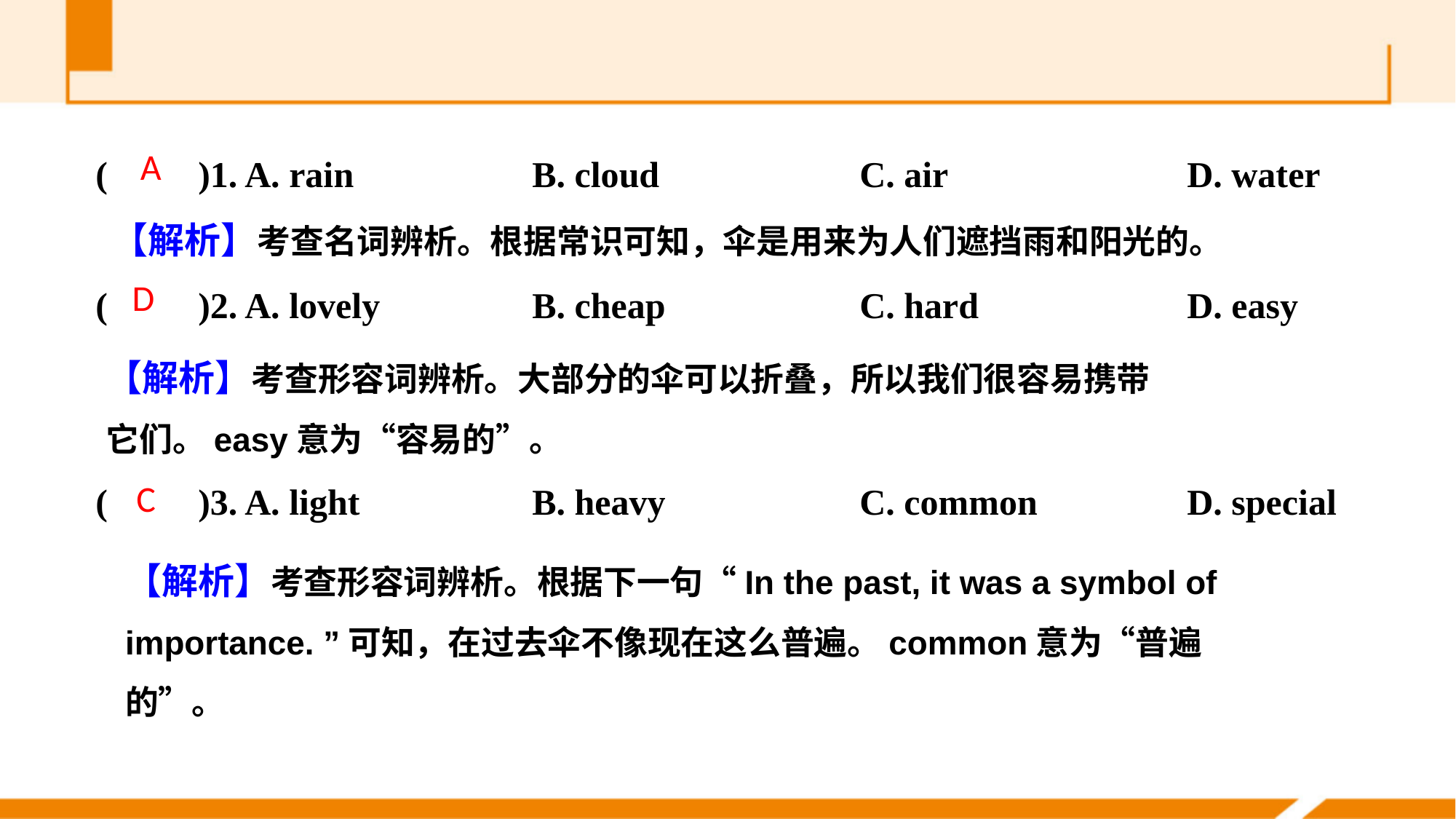

(　　)1. A. rain  		B. cloud  		C. air  			D. water

(　　)2. A. lovely  		B. cheap  		C. hard  		D. easy

(　　)3. A. light  		B. heavy		C. common  		D. special
A
【解析】考查名词辨析。根据常识可知，伞是用来为人们遮挡雨和阳光的。
D
【解析】考查形容词辨析。大部分的伞可以折叠，所以我们很容易携带它们。easy意为“容易的”。
C
【解析】考查形容词辨析。根据下一句“In the past, it was a symbol of importance. ”可知，在过去伞不像现在这么普遍。common意为“普遍的”。